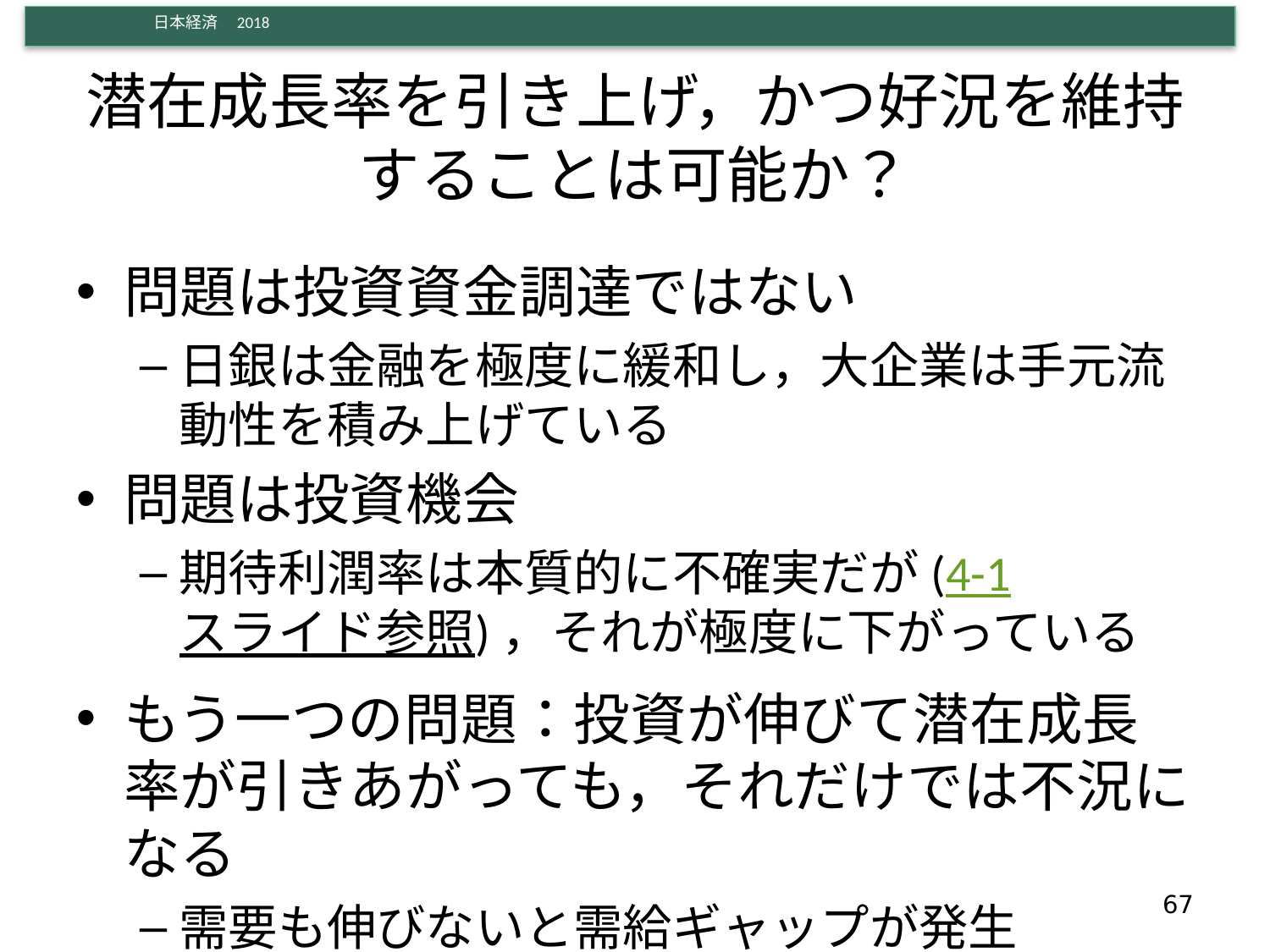

# 潜在成長率を引き上げ，かつ好況を維持することは可能か？
問題は投資資金調達ではない
日銀は金融を極度に緩和し，大企業は手元流動性を積み上げている
問題は投資機会
期待利潤率は本質的に不確実だが(4-1スライド参照)，それが極度に下がっている
もう一つの問題：投資が伸びて潜在成長率が引きあがっても，それだけでは不況になる
需要も伸びないと需給ギャップが発生
67